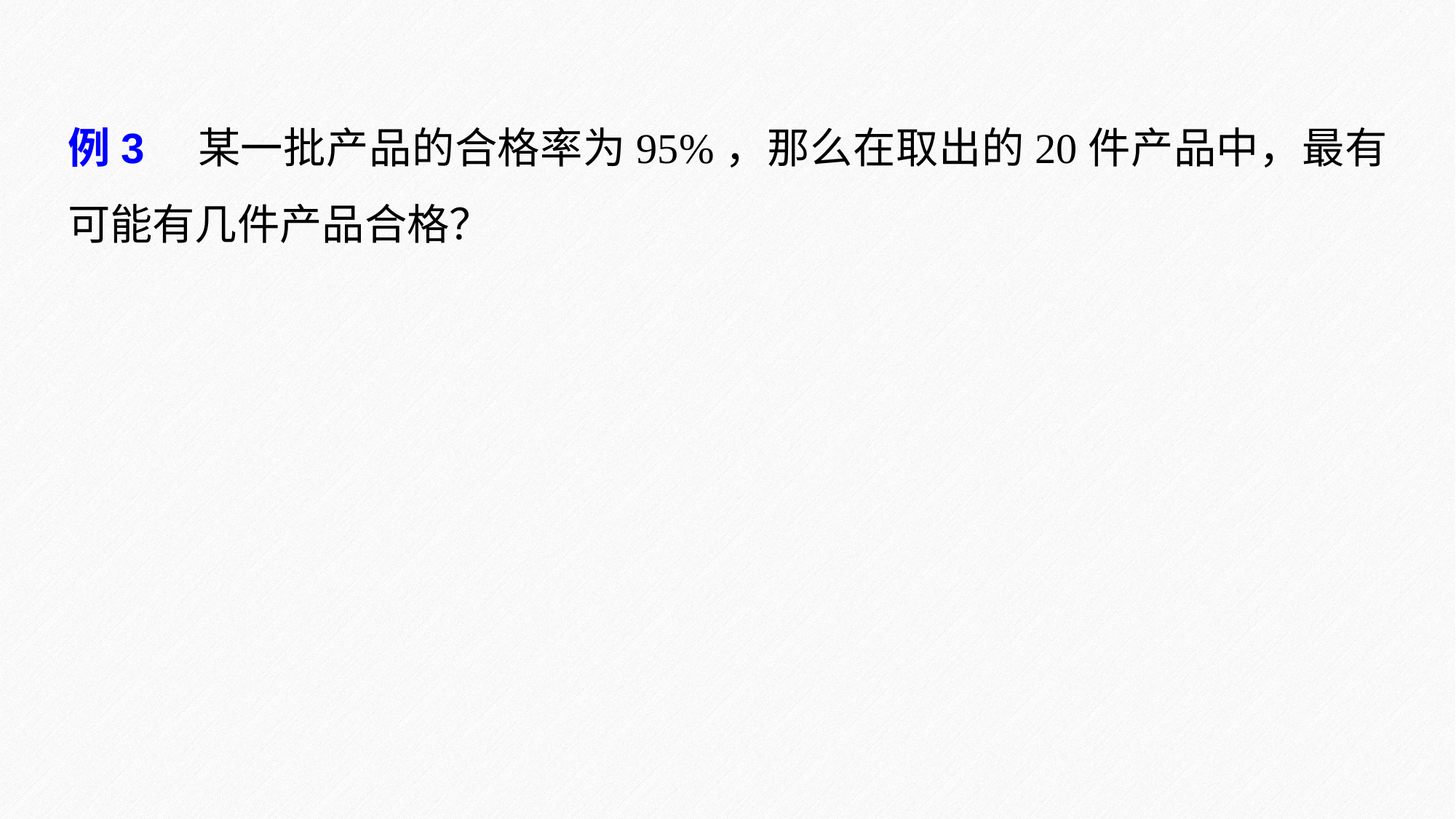

例3　某一批产品的合格率为95%，那么在取出的20件产品中，最有可能有几件产品合格？